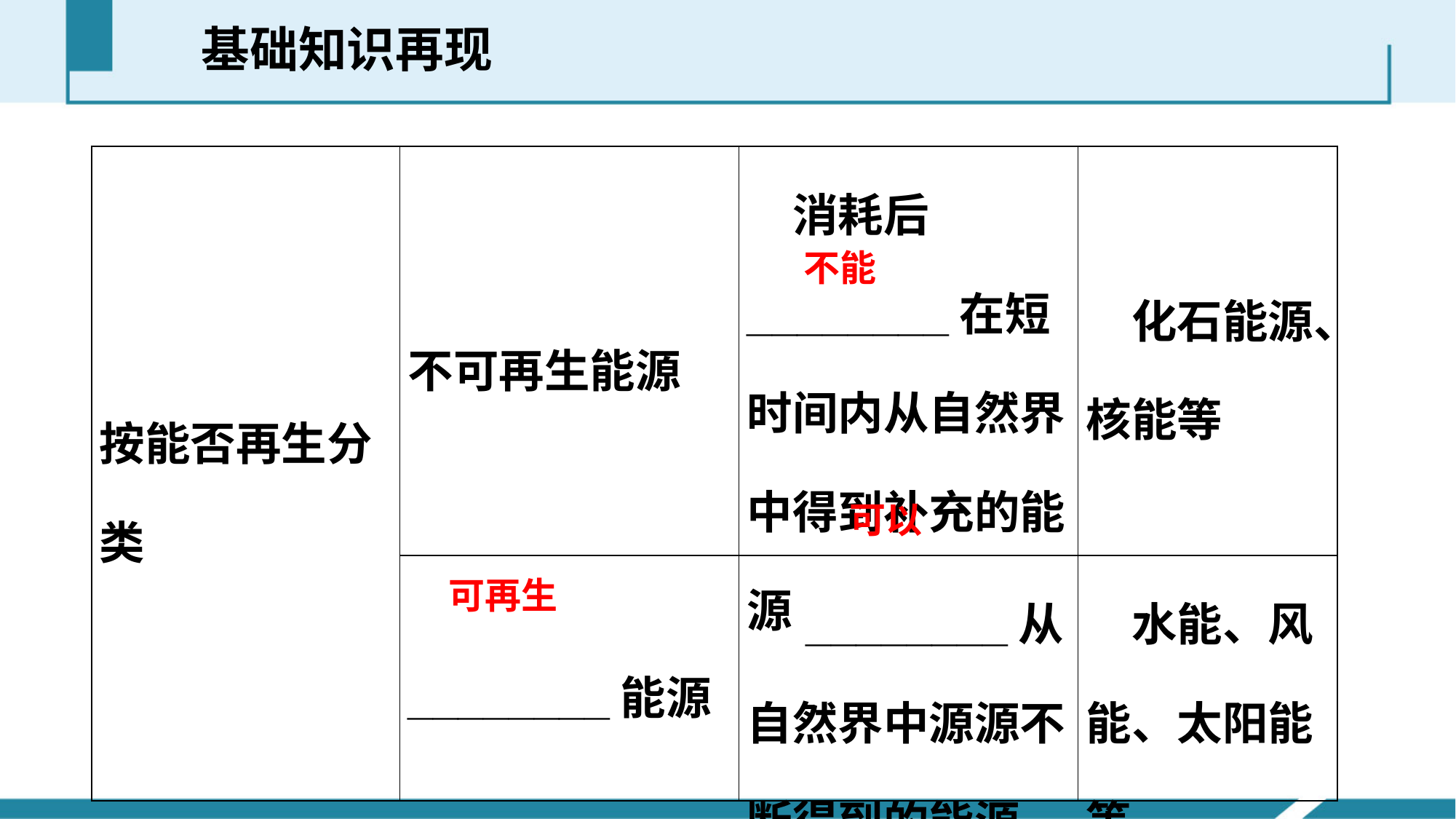

基础知识再现
| 按能否再生分类 | 不可再生能源 | 消耗后\_\_\_\_\_\_\_\_在短时间内从自然界中得到补充的能源 | 化石能源、核能等 |
| --- | --- | --- | --- |
|  | \_\_\_\_\_\_\_\_能源 | \_\_\_\_\_\_\_\_从自然界中源源不断得到的能源 | 水能、风能、太阳能等 |
不能
可以
可再生